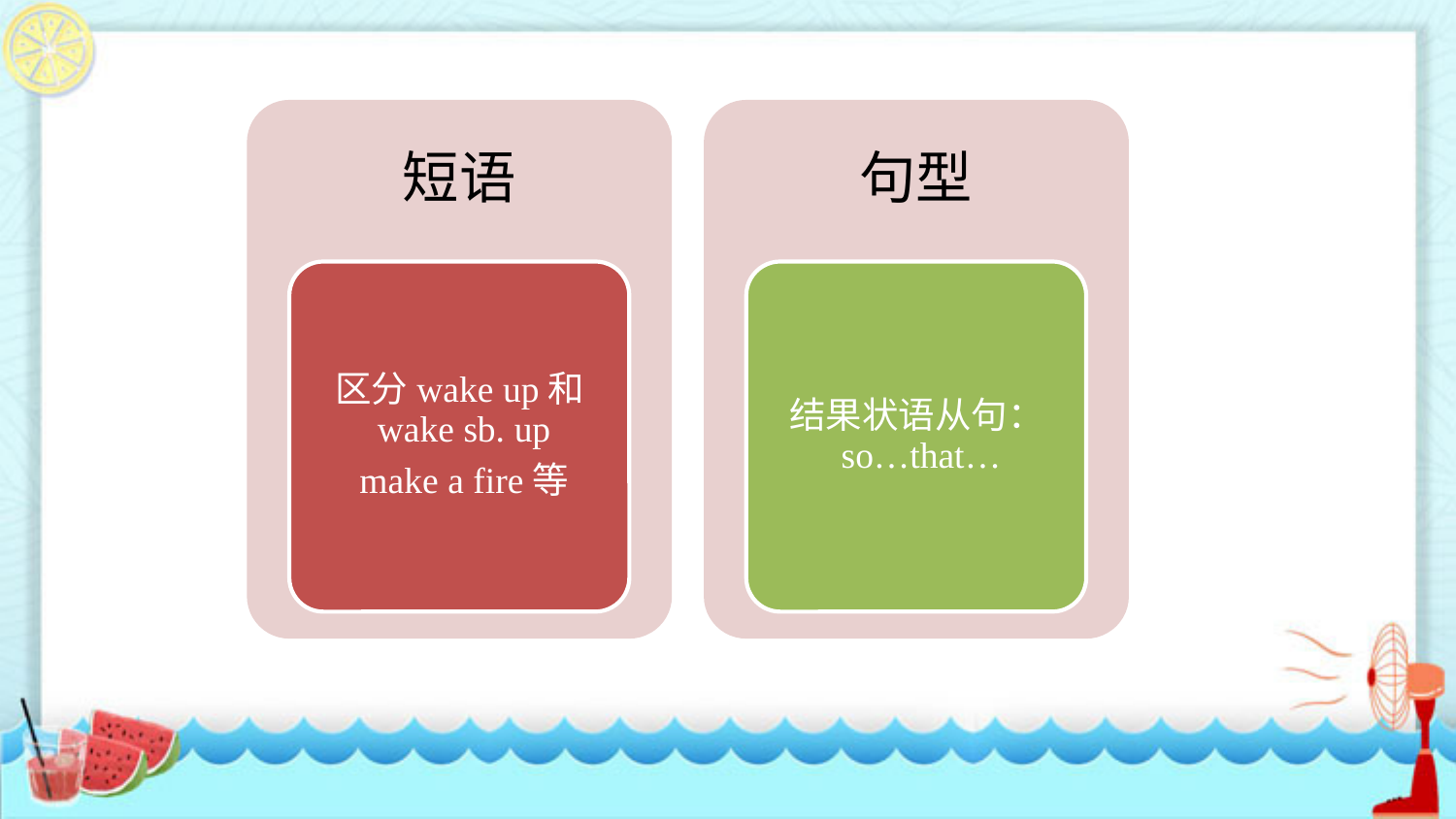

短语
区分wake up和wake sb. up
make a fire等
句型
结果状语从句：so…that…